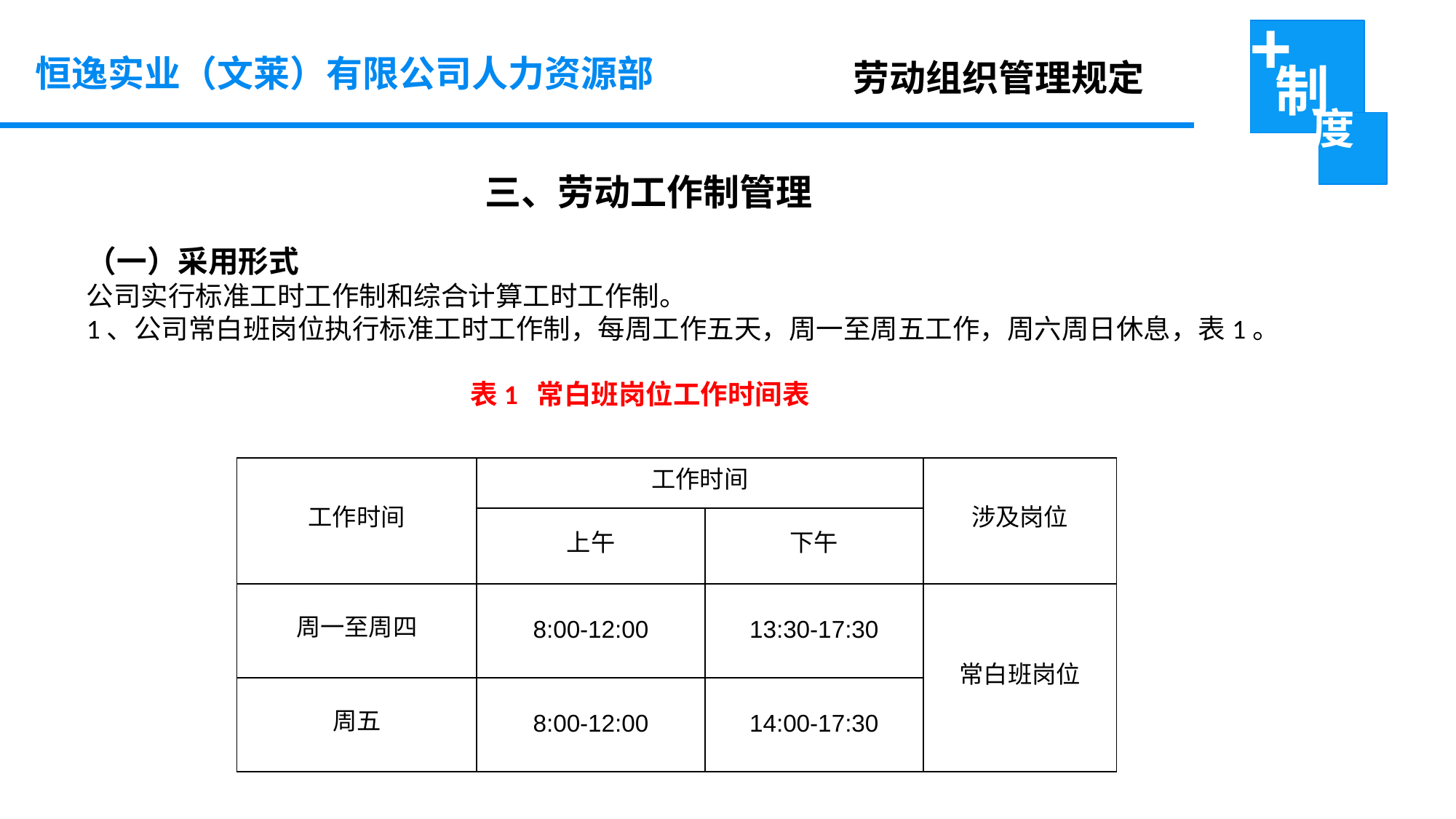

恒逸实业（文莱）有限公司人力资源部
劳动组织管理规定
三、劳动工作制管理
（一）采用形式
公司实行标准工时工作制和综合计算工时工作制。
1、公司常白班岗位执行标准工时工作制，每周工作五天，周一至周五工作，周六周日休息，表1。

                                                             表1  常白班岗位工作时间表

| 工作时间 | 工作时间 |  | 涉及岗位 |
| --- | --- | --- | --- |
|  | 上午 | 下午 |  |
| 周一至周四 | 8:00-12:00 | 13:30-17:30 | 常白班岗位 |
| 周五 | 8:00-12:00 | 14:00-17:30 |  |